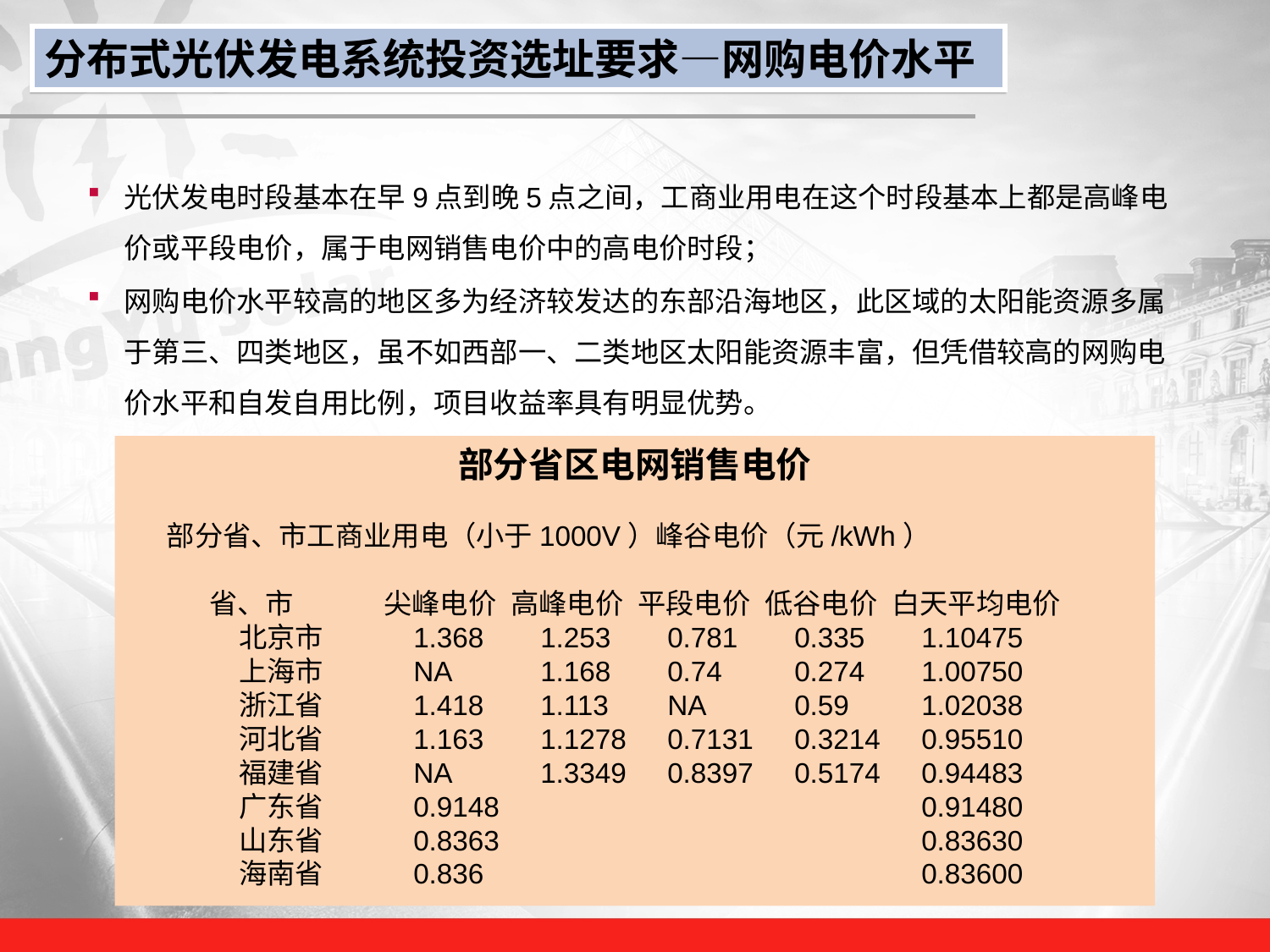

分布式光伏发电系统投资选址要求—网购电价水平
光伏发电时段基本在早9点到晚5点之间，工商业用电在这个时段基本上都是高峰电价或平段电价，属于电网销售电价中的高电价时段；
网购电价水平较高的地区多为经济较发达的东部沿海地区，此区域的太阳能资源多属于第三、四类地区，虽不如西部一、二类地区太阳能资源丰富，但凭借较高的网购电价水平和自发自用比例，项目收益率具有明显优势。
部分省区电网销售电价

部分省、市工商业用电（小于1000V）峰谷电价（元/kWh）
省、市	尖峰电价	高峰电价	平段电价	低谷电价	白天平均电价
北京市	1.368	1.253	0.781	0.335	1.10475
上海市	NA	1.168	0.74	0.274	1.00750
浙江省	1.418	1.113	NA 	0.59	1.02038
河北省	1.163	1.1278	0.7131	0.3214	0.95510
福建省	NA	1.3349	0.8397	0.5174	0.94483
广东省	0.9148				0.91480
山东省	0.8363				0.83630
海南省	0.836				0.83600